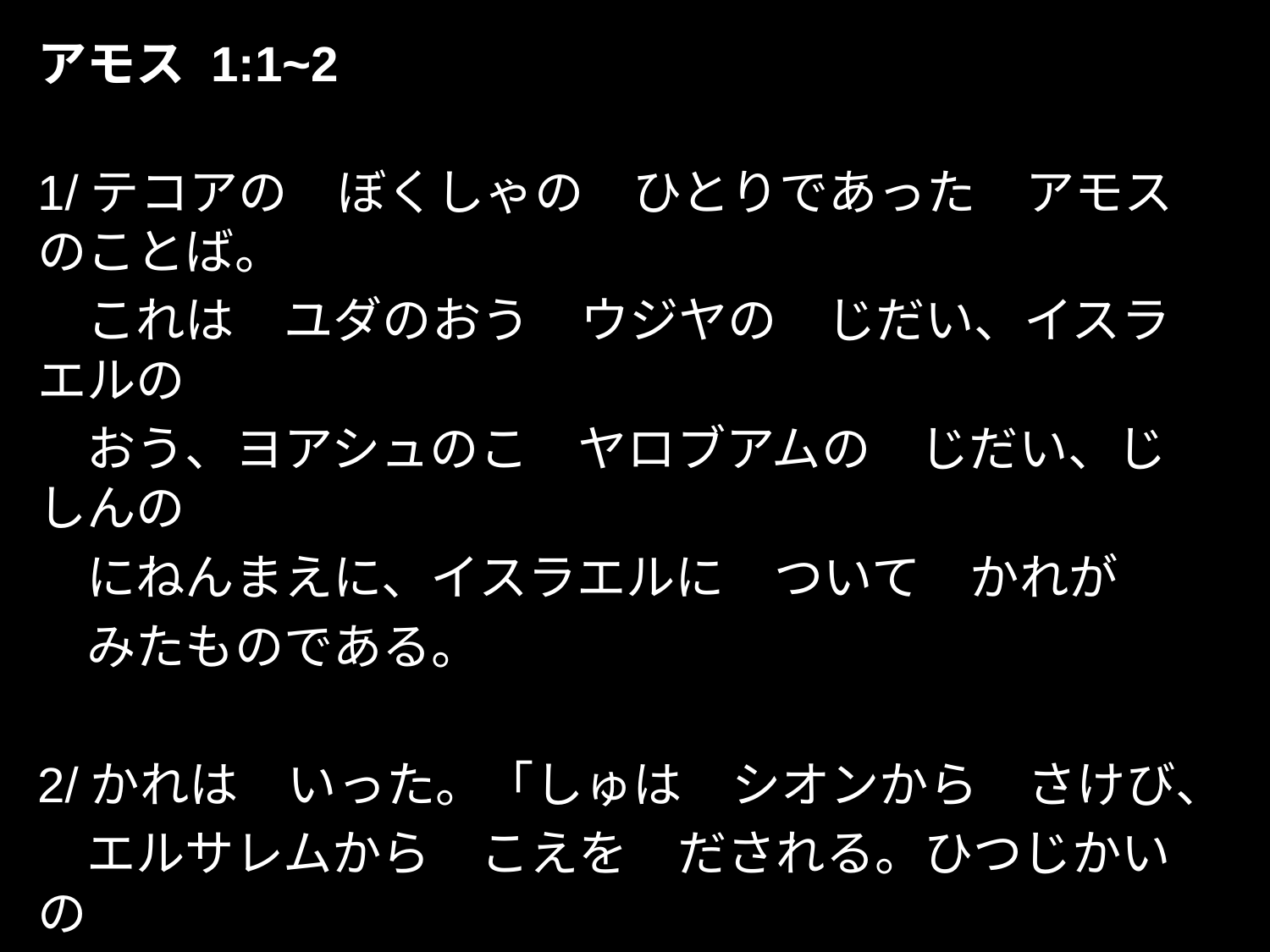

アモス 1:1~2

1/テコアの　ぼくしゃの　ひとりであった　アモスのことば。
　これは　ユダのおう　ウジヤの　じだい、イスラエルの
　おう、ヨアシュのこ　ヤロブアムの　じだい、じしんの
　にねんまえに、イスラエルに　ついて　かれが
　みたものである。

2/かれは　いった。「しゅは　シオンから　さけび、
　エルサレムから　こえを　だされる。ひつじかいの
　まきばは　かわき、カルメルの　いただきは　かれる。」